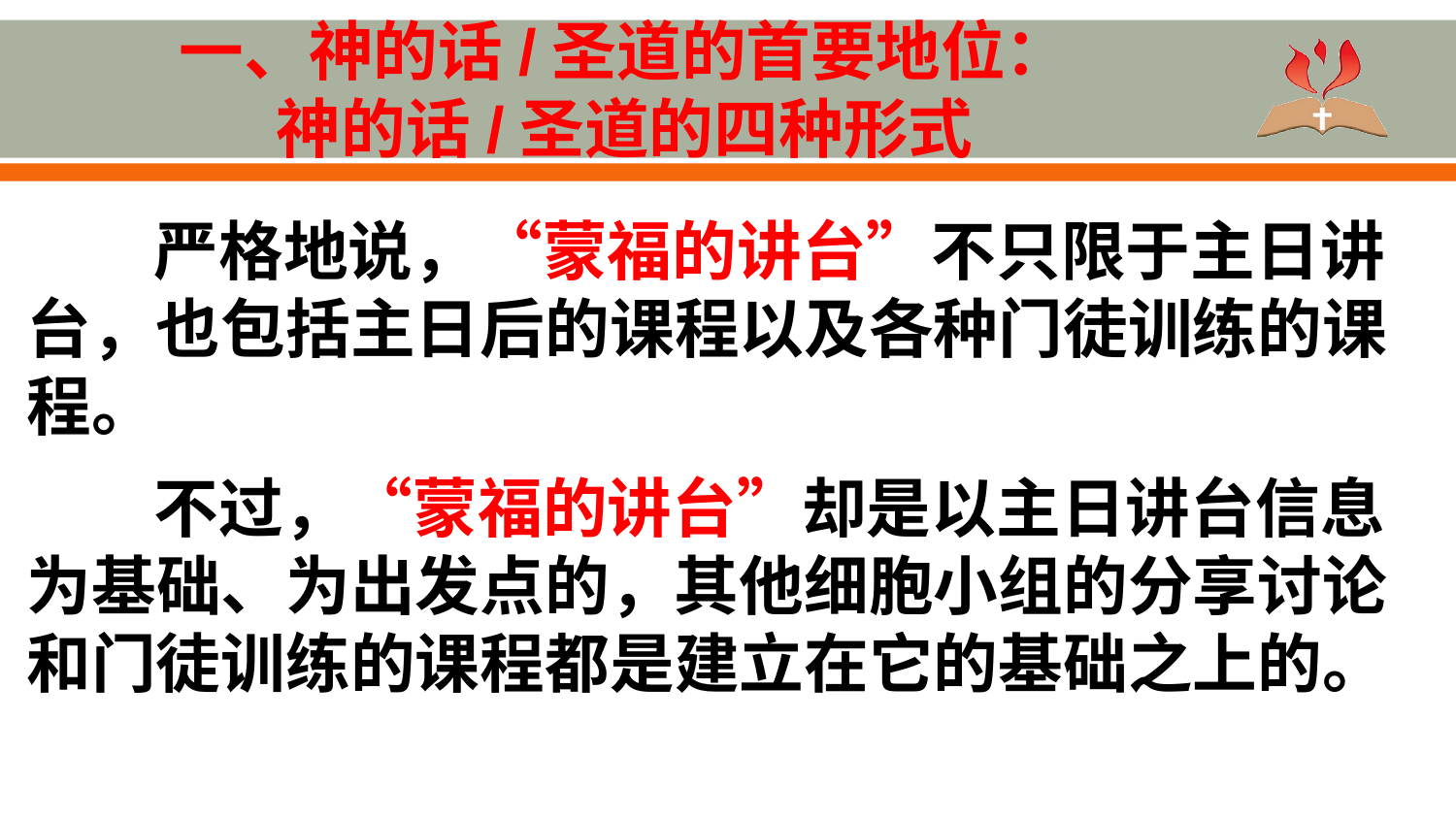

# 一、神的话/圣道的首要地位： 神的话/圣道的四种形式
严格地说，“蒙福的讲台”不只限于主日讲台，也包括主日后的课程以及各种门徒训练的课程。
不过，“蒙福的讲台”却是以主日讲台信息为基础、为出发点的，其他细胞小组的分享讨论和门徒训练的课程都是建立在它的基础之上的。

14